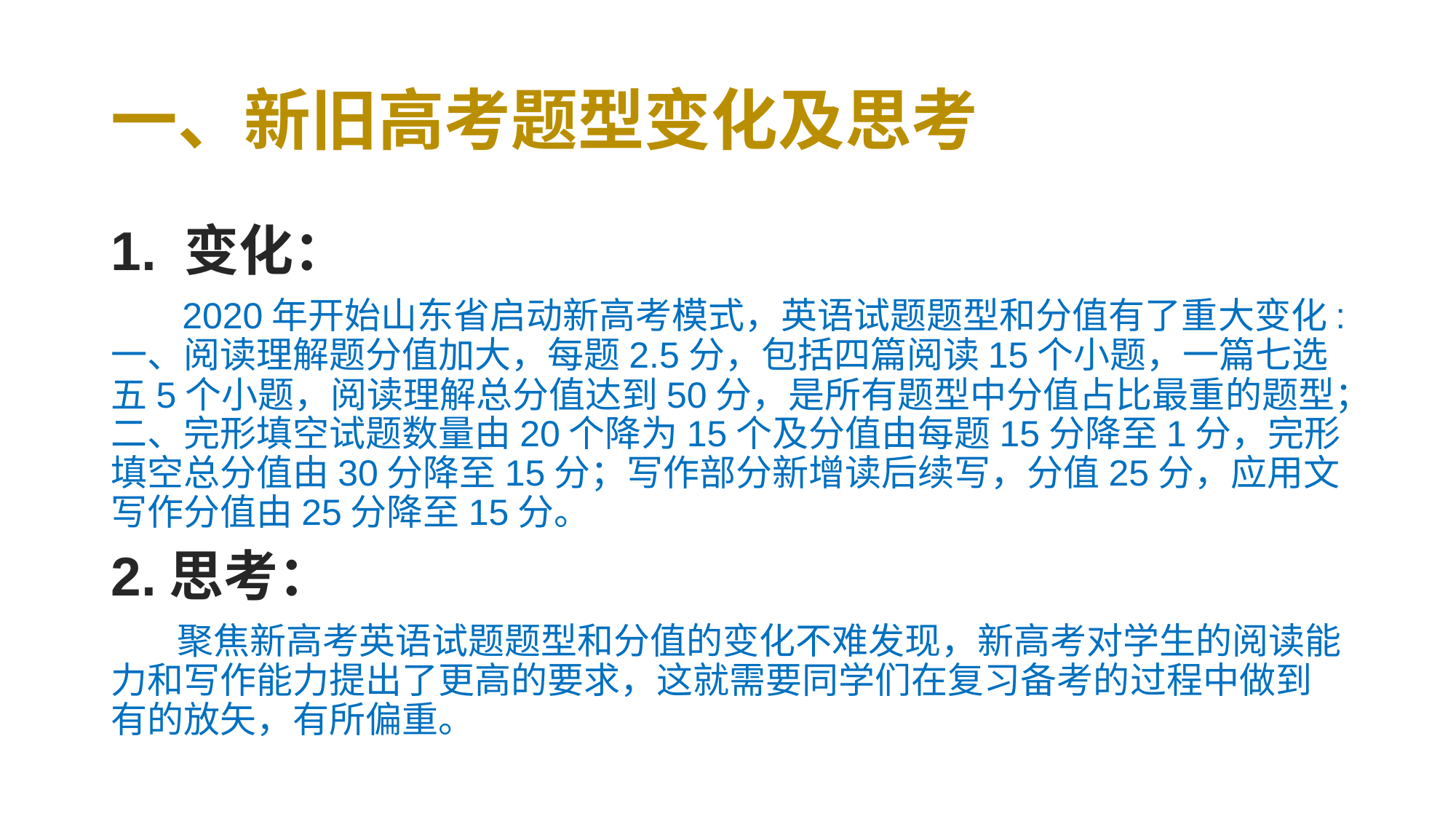

# 一、新旧高考题型变化及思考
1. 变化：
       2020年开始山东省启动新高考模式，英语试题题型和分值有了重大变化:一、阅读理解题分值加大，每题2.5分，包括四篇阅读15个小题，一篇七选五5个小题，阅读理解总分值达到50分，是所有题型中分值占比最重的题型；二、完形填空试题数量由20个降为15个及分值由每题15分降至1分，完形填空总分值由30分降至15分；写作部分新增读后续写，分值25分，应用文写作分值由25分降至15分。
2.思考：
       聚焦新高考英语试题题型和分值的变化不难发现，新高考对学生的阅读能力和写作能力提出了更高的要求，这就需要同学们在复习备考的过程中做到有的放矢，有所偏重。